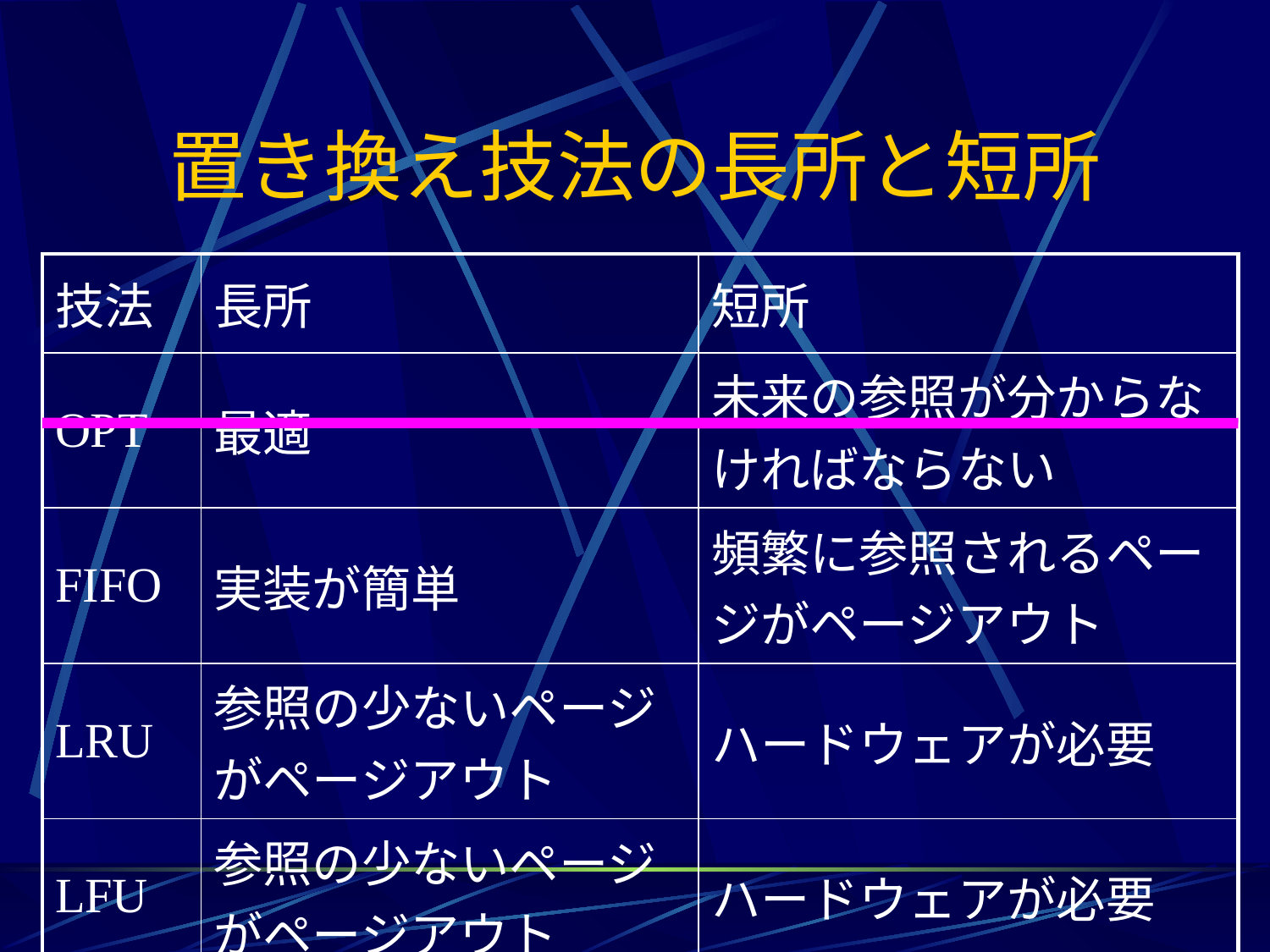

# 置き換え技法の長所と短所
| 技法 | 長所 | 短所 |
| --- | --- | --- |
| OPT | 最適 | 未来の参照が分からなければならない |
| FIFO | 実装が簡単 | 頻繁に参照されるページがページアウト |
| LRU | 参照の少ないページがページアウト | ハードウェアが必要 |
| LFU | 参照の少ないページがページアウト | ハードウェアが必要 |